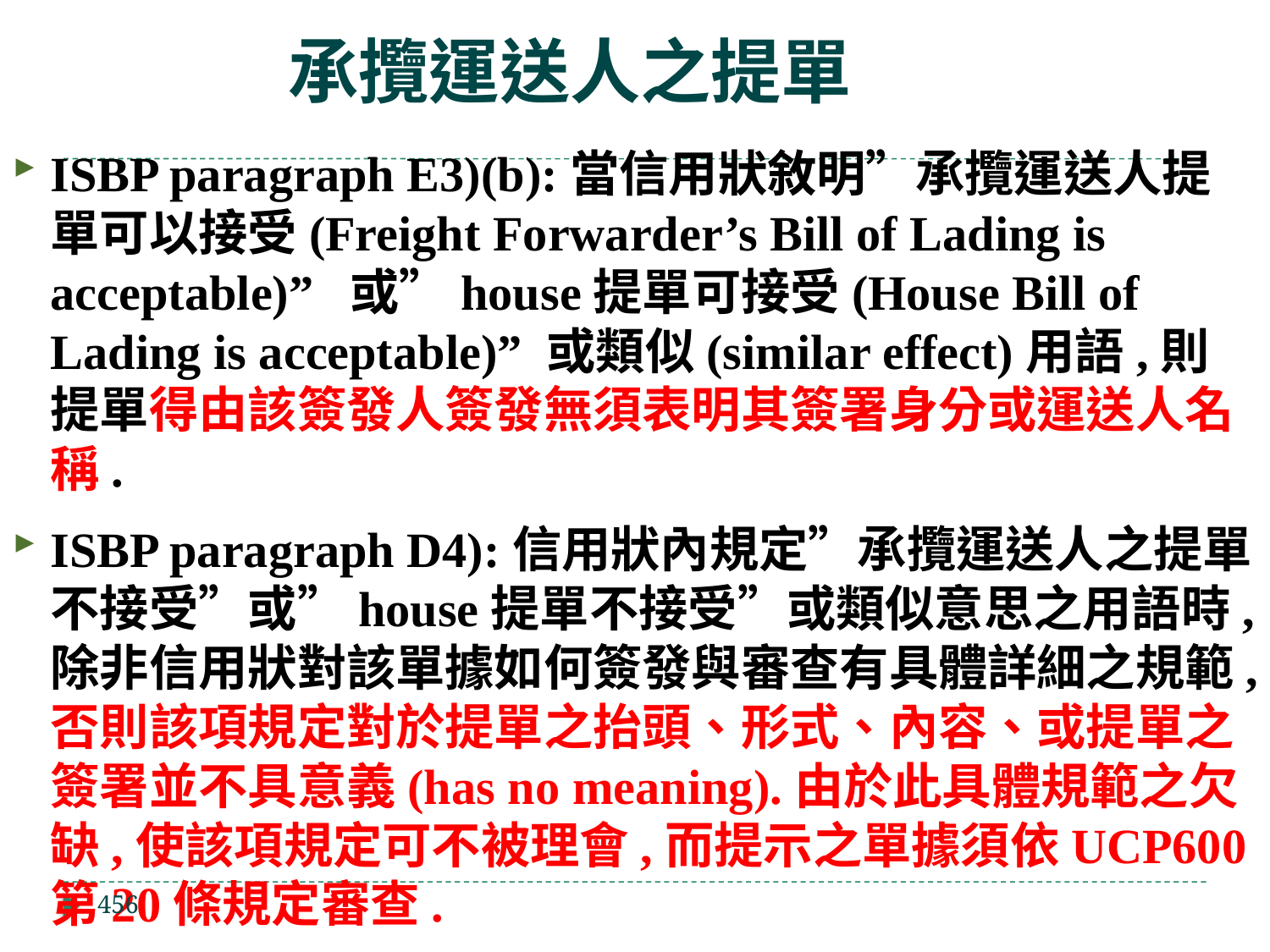

# 承攬運送人之提單
ISBP paragraph E3)(b):當信用狀敘明”承攬運送人提單可以接受(Freight Forwarder’s Bill of Lading is acceptable)”  或”house提單可接受(House Bill of Lading is acceptable)” 或類似(similar effect)用語,則提單得由該簽發人簽發無須表明其簽署身分或運送人名稱.
ISBP paragraph D4):信用狀內規定”承攬運送人之提單不接受”或”house提單不接受”或類似意思之用語時,除非信用狀對該單據如何簽發與審查有具體詳細之規範,否則該項規定對於提單之抬頭、形式、內容、或提單之簽署並不具意義(has no meaning).由於此具體規範之欠缺,使該項規定可不被理會,而提示之單據須依UCP600 第20條規定審查.
456